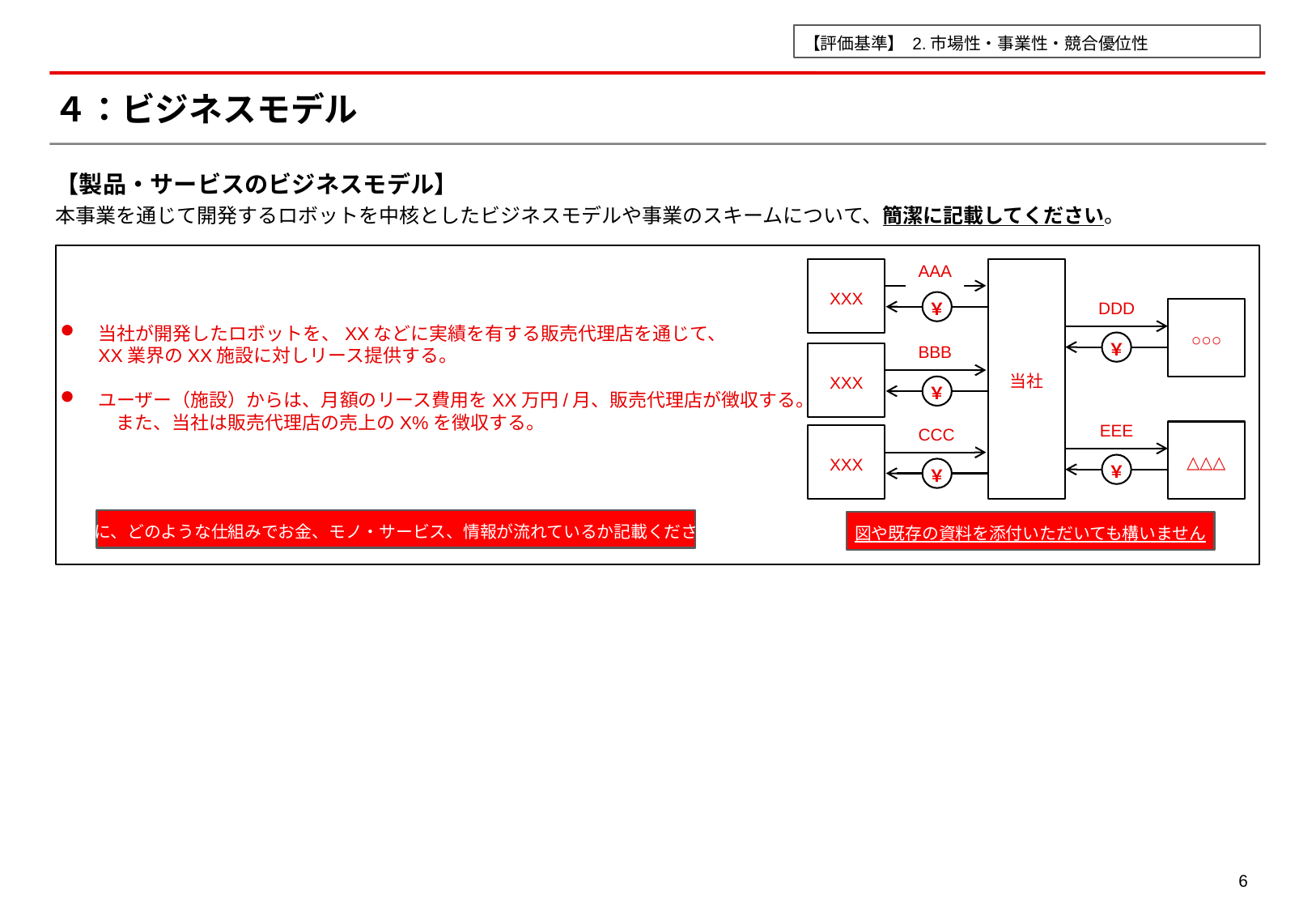

【評価基準】 2.市場性・事業性・競合優位性
# ４：ビジネスモデル
【製品・サービスのビジネスモデル】
本事業を通じて開発するロボットを中核としたビジネスモデルや事業のスキームについて、簡潔に記載してください。

当社が開発したロボットを、XXなどに実績を有する販売代理店を通じて、
XX業界のXX施設に対しリース提供する。

ユーザー（施設）からは、月額のリース費用をXX万円/月、販売代理店が徴収する。
　　　また、当社は販売代理店の売上のX%を徴収する。

AAA
XXX
当社
DDD
￥
○○○
BBB
￥
XXX
￥
EEE
CCC
△△△
XXX
￥
￥
特に、どのような仕組みでお金、モノ・サービス、情報が流れているか記載ください
図や既存の資料を添付いただいても構いません